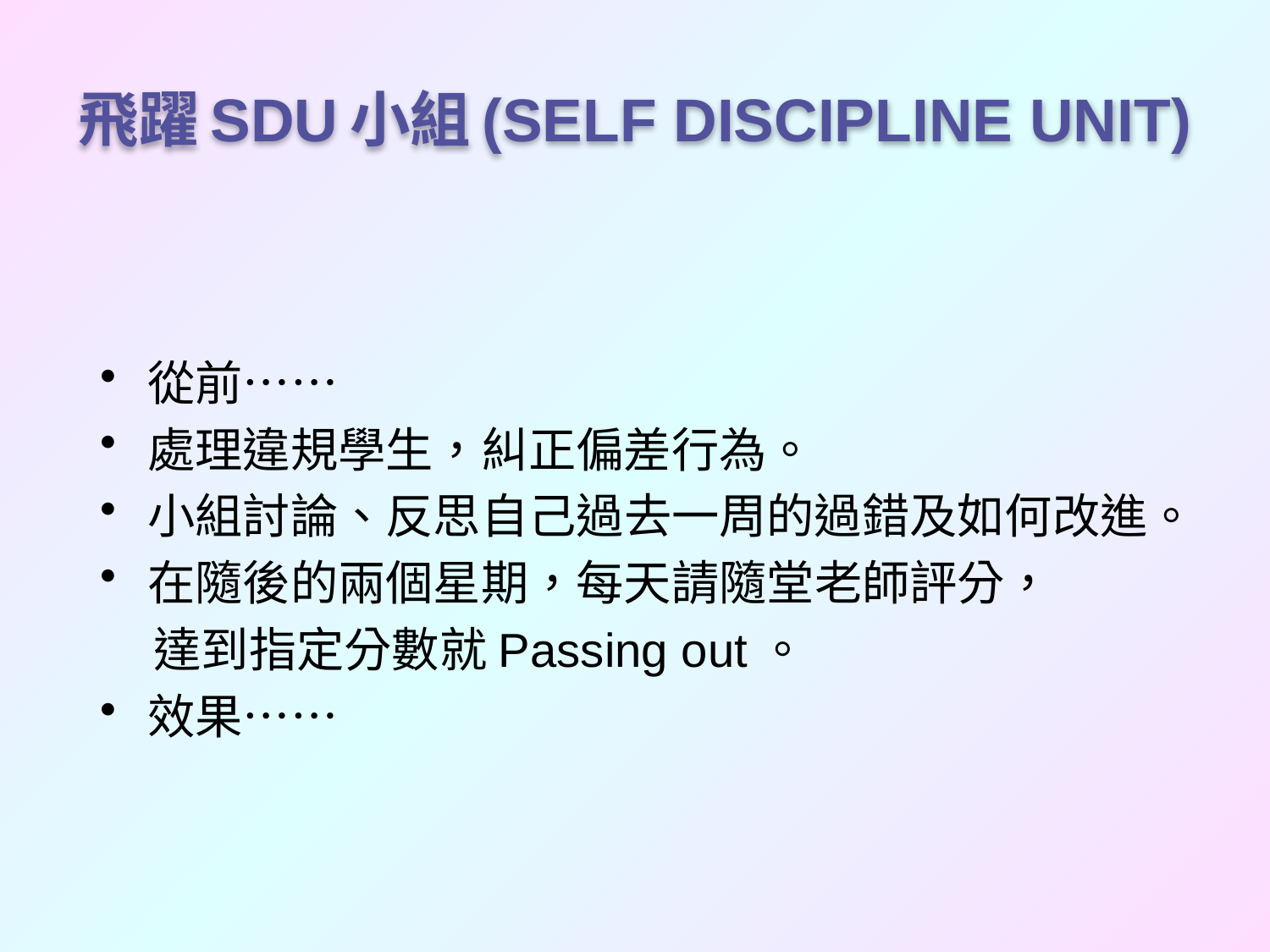

# 飛躍SDU小組(SELF DISCIPLINE UNIT)
從前……
處理違規學生，糾正偏差行為。
小組討論、反思自己過去一周的過錯及如何改進。
在隨後的兩個星期，每天請隨堂老師評分，
    達到指定分數就Passing out。
效果……